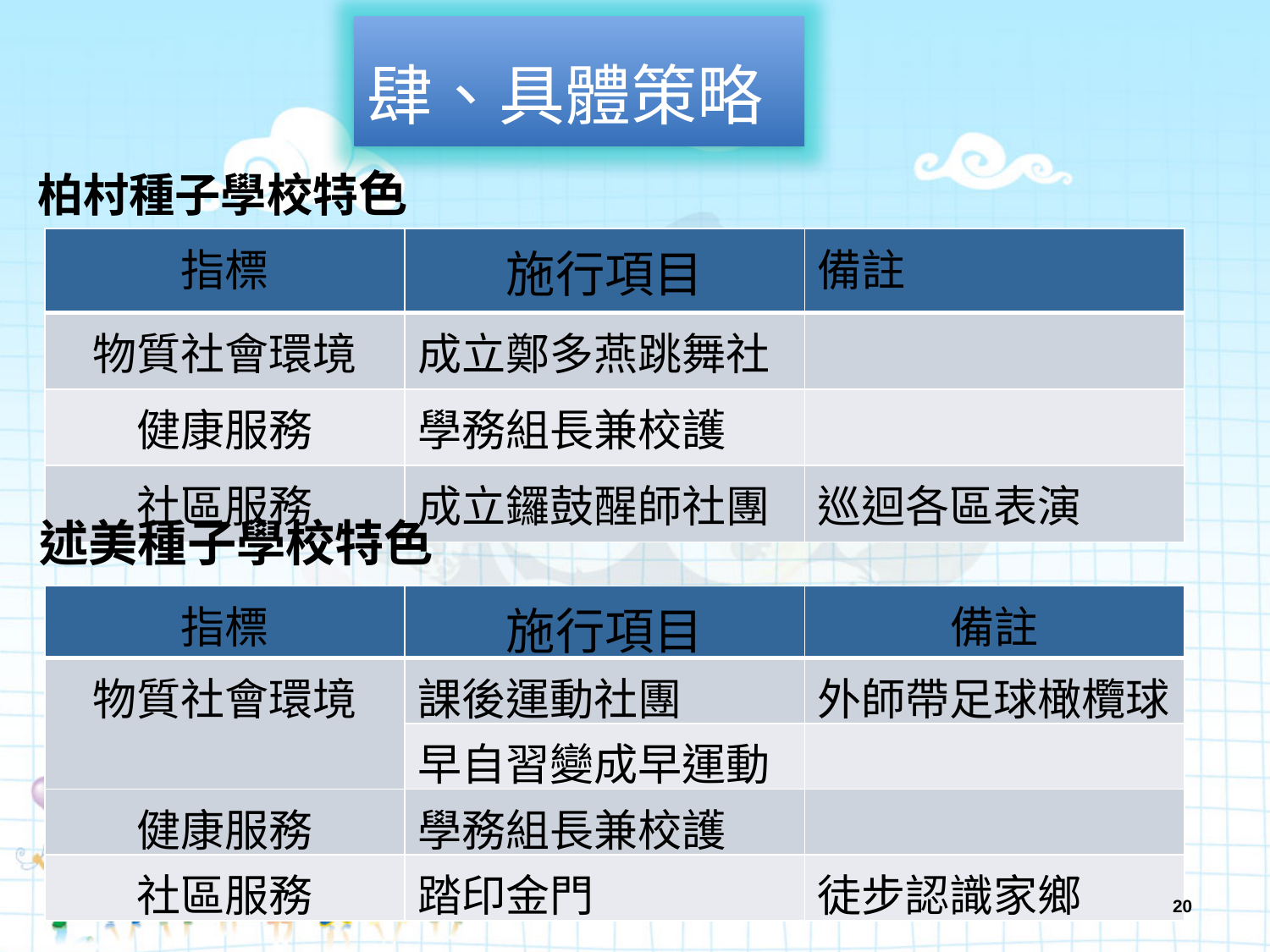

肆、具體策略
柏村種子學校特色
| 指標 | 施行項目 | 備註 |
| --- | --- | --- |
| 物質社會環境 | 成立鄭多燕跳舞社 |  |
| 健康服務 | 學務組長兼校護 |  |
| 社區服務 | 成立鑼鼓醒師社團 | 巡迴各區表演 |
述美種子學校特色
| 指標 | 施行項目 | 備註 |
| --- | --- | --- |
| 物質社會環境 | 課後運動社團 | 外師帶足球橄欖球 |
|  | 早自習變成早運動 |  |
| 健康服務 | 學務組長兼校護 |  |
| 社區服務 | 踏印金門 | 徒步認識家鄉 |
20